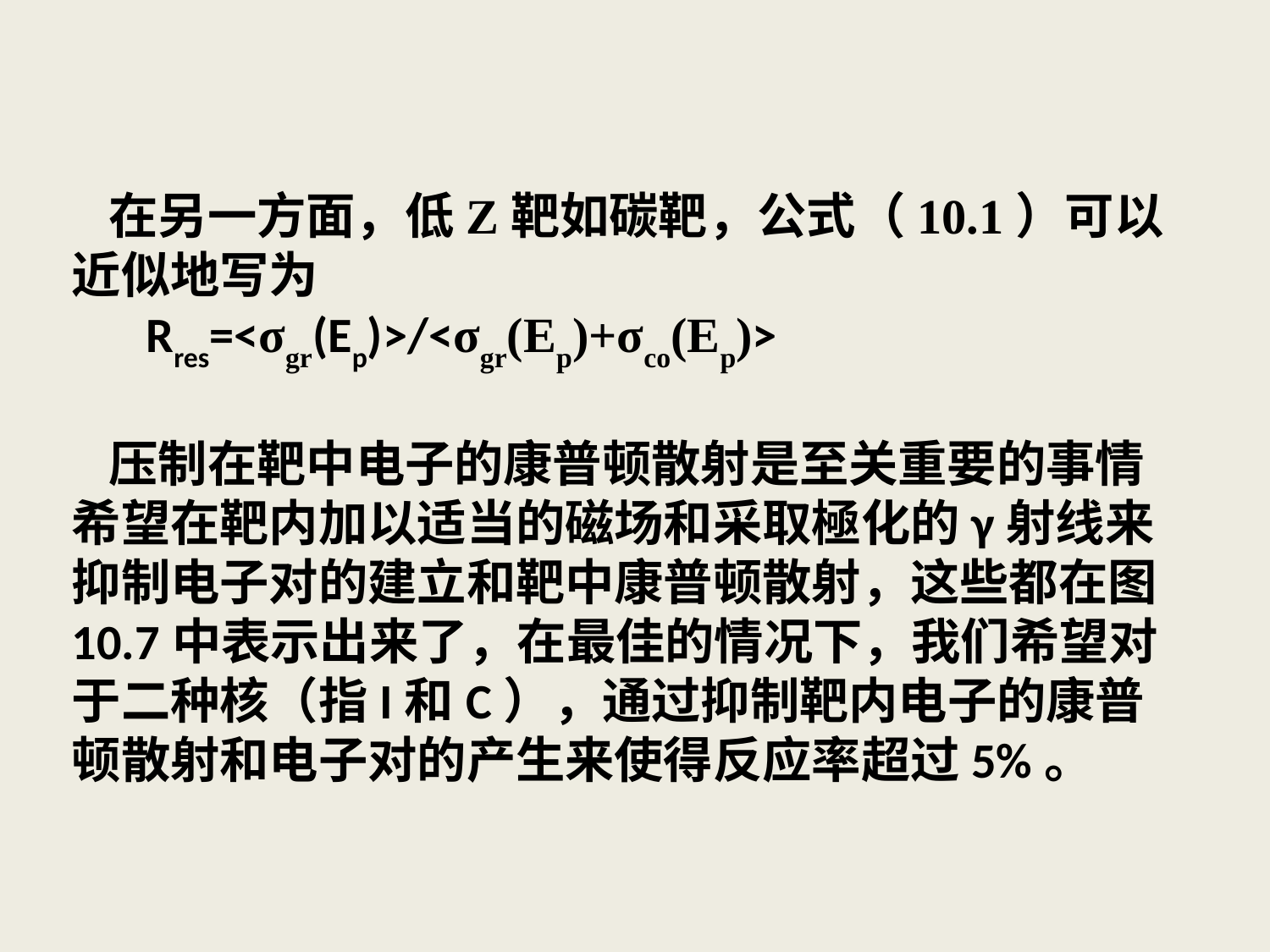

在另一方面，低Z靶如碳靶，公式（10.1）可以近似地写为
Rres=<σgr(Ep)>/<σgr(Ep)+σco(Ep)>

压制在靶中电子的康普顿散射是至关重要的事情希望在靶内加以适当的磁场和采取極化的γ射线来抑制电子对的建立和靶中康普顿散射，这些都在图10.7中表示出来了，在最佳的情况下，我们希望对于二种核（指I和C），通过抑制靶内电子的康普顿散射和电子对的产生来使得反应率超过5%。